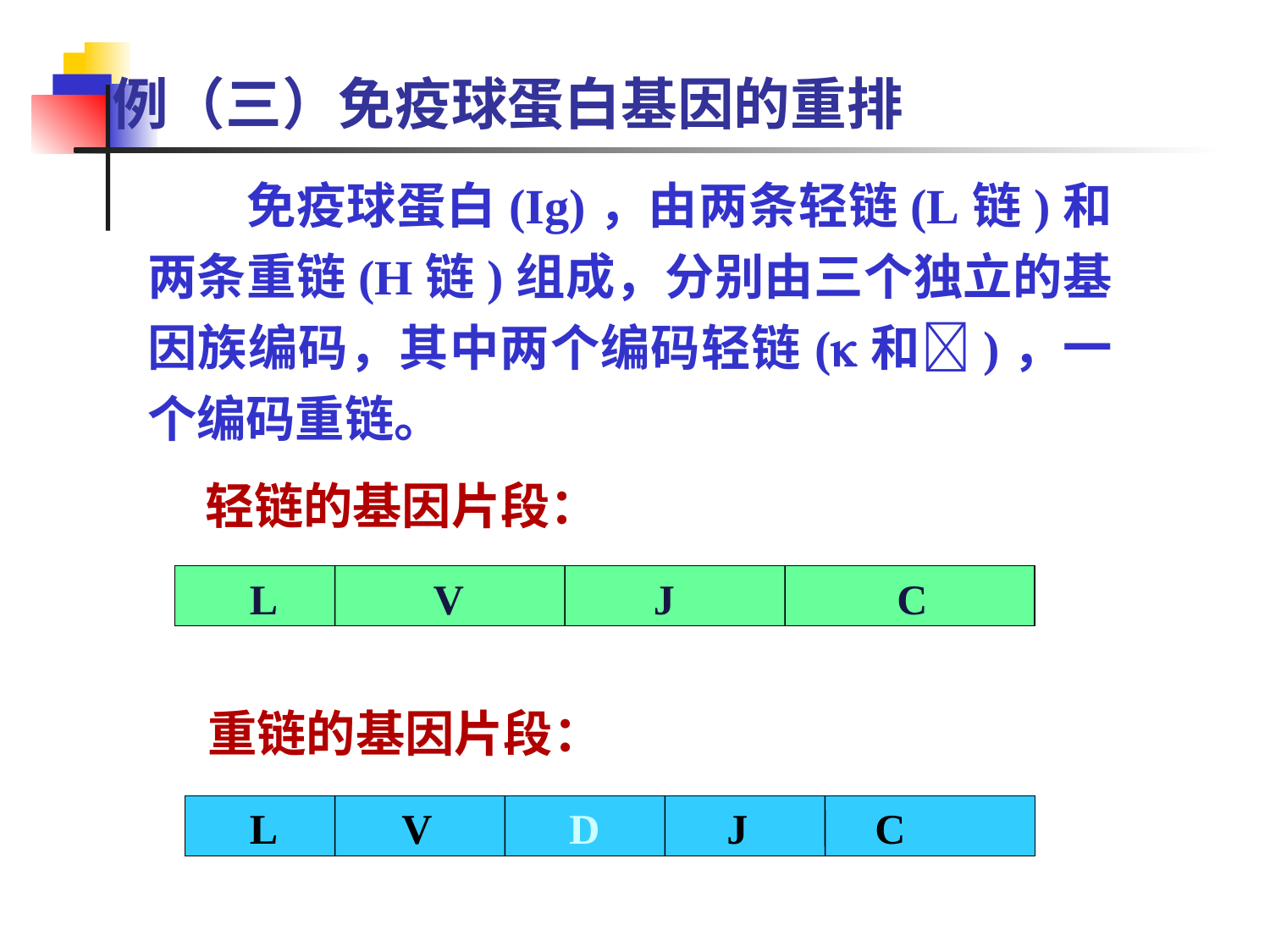

例（三）免疫球蛋白基因的重排
免疫球蛋白(Ig)，由两条轻链(L链)和两条重链(H链)组成，分别由三个独立的基因族编码，其中两个编码轻链(κ和λ)，一个编码重链。
轻链的基因片段：

L               V                  J                     C

重链的基因片段：

L            V             D            J            C